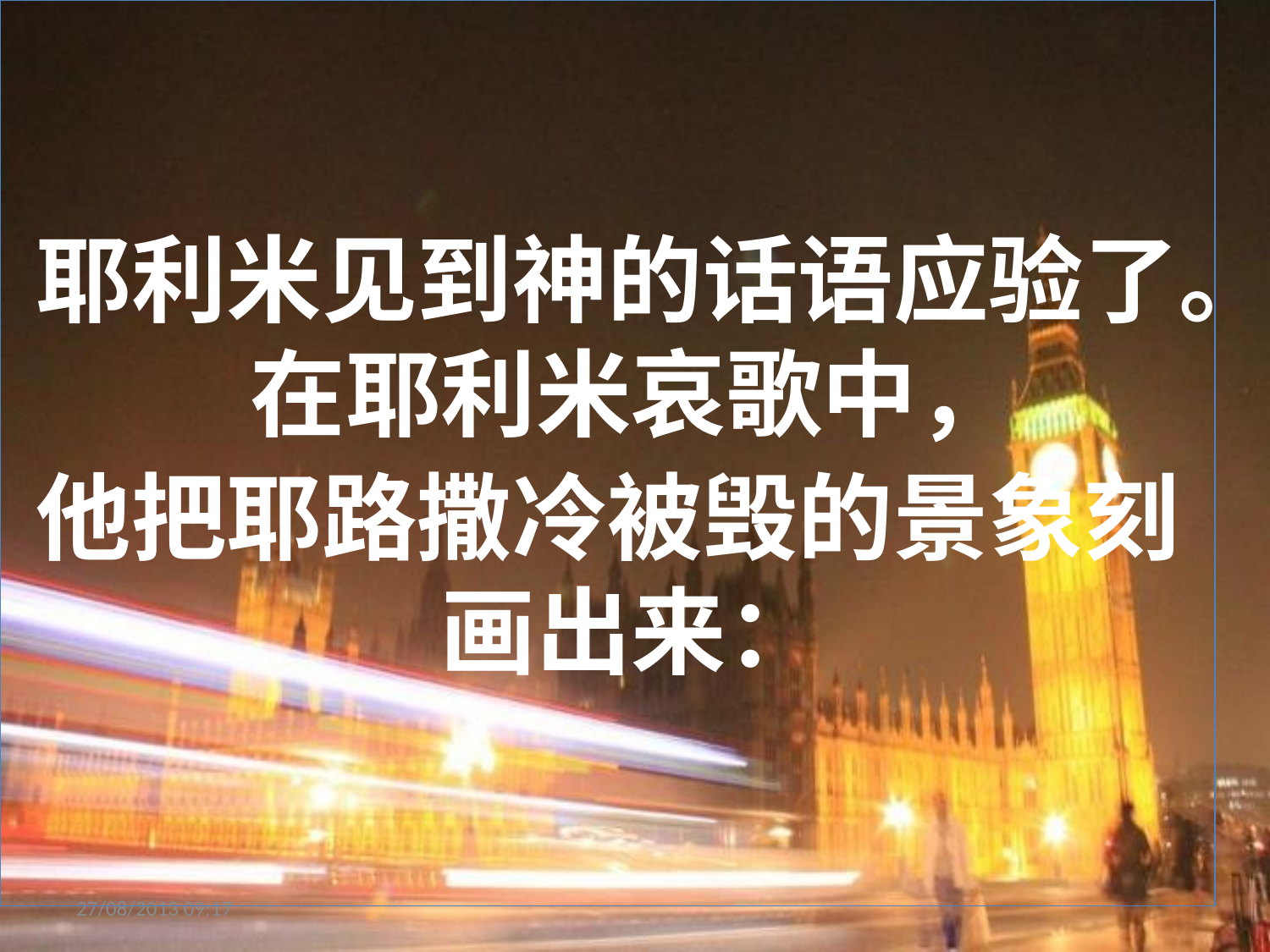

耶利米见到神的话语应验了。在耶利米哀歌中，
他把耶路撒冷被毁的景象刻画出来：
27/08/2013 09:17